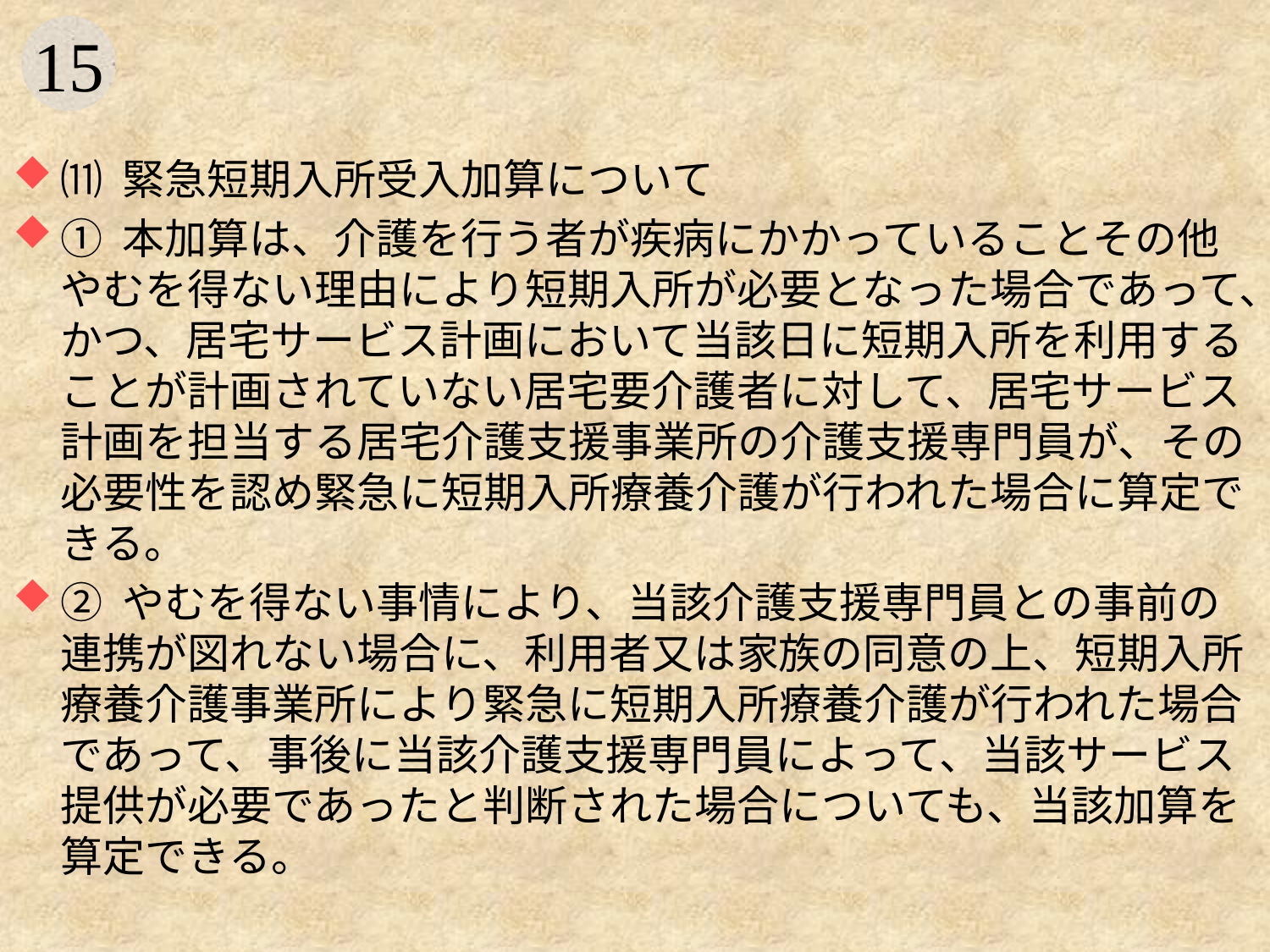

#
⑾ 緊急短期入所受入加算について
① 本加算は、介護を行う者が疾病にかかっていることその他やむを得ない理由により短期入所が必要となった場合であって、かつ、居宅サービス計画において当該日に短期入所を利用することが計画されていない居宅要介護者に対して、居宅サービス計画を担当する居宅介護支援事業所の介護支援専門員が、その必要性を認め緊急に短期入所療養介護が行われた場合に算定できる。
② やむを得ない事情により、当該介護支援専門員との事前の連携が図れない場合に、利用者又は家族の同意の上、短期入所療養介護事業所により緊急に短期入所療養介護が行われた場合であって、事後に当該介護支援専門員によって、当該サービス提供が必要であったと判断された場合についても、当該加算を算定できる。